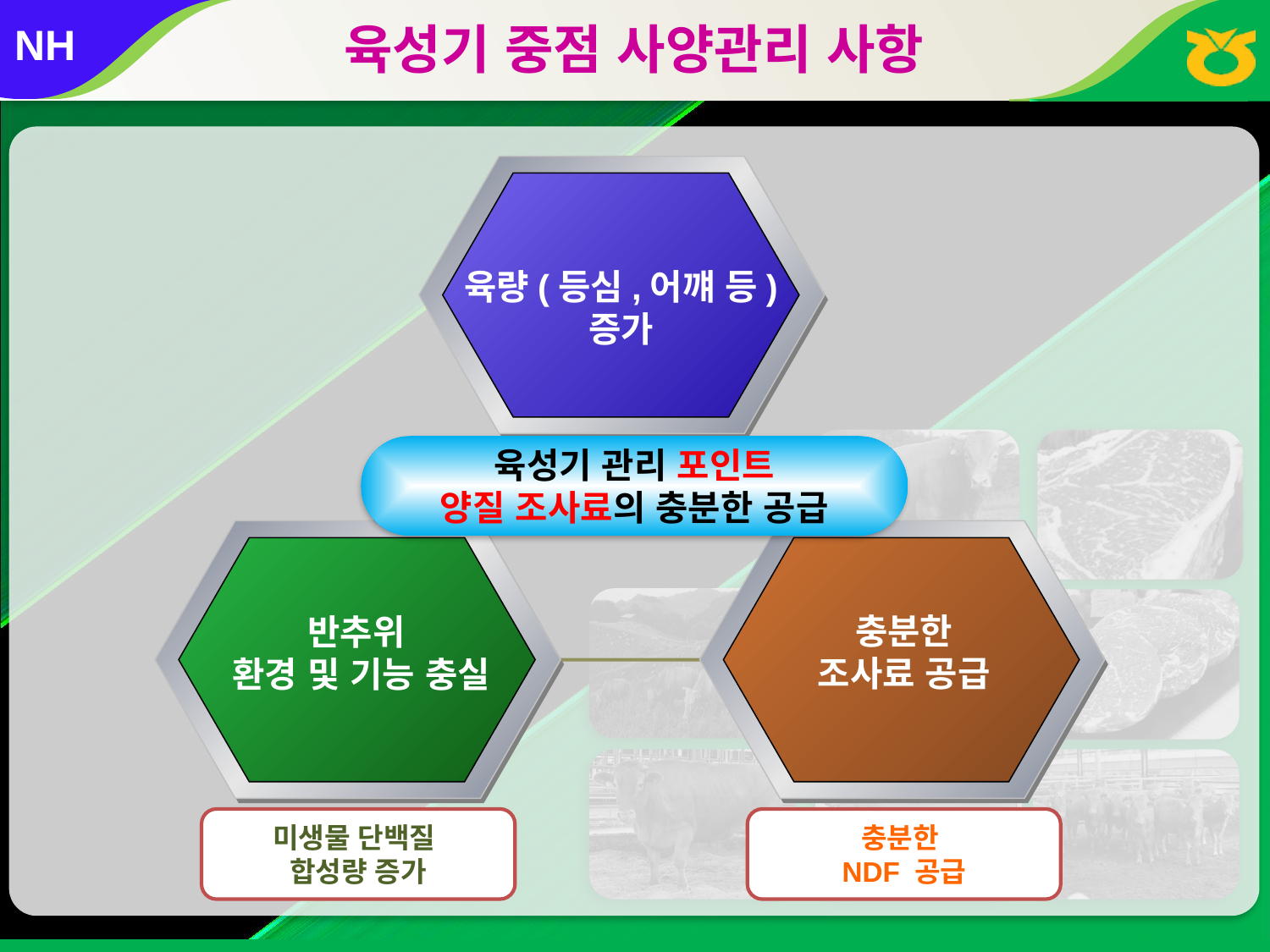

육성기 중점 사양관리 사항

육량(등심,어꺠 등)
증가

충분한
조사료 공급
반추위
환경 및 기능 충실
육성기 관리 포인트
양질 조사료의 충분한 공급
미생물 단백질
합성량 증가
충분한
NDF 공급